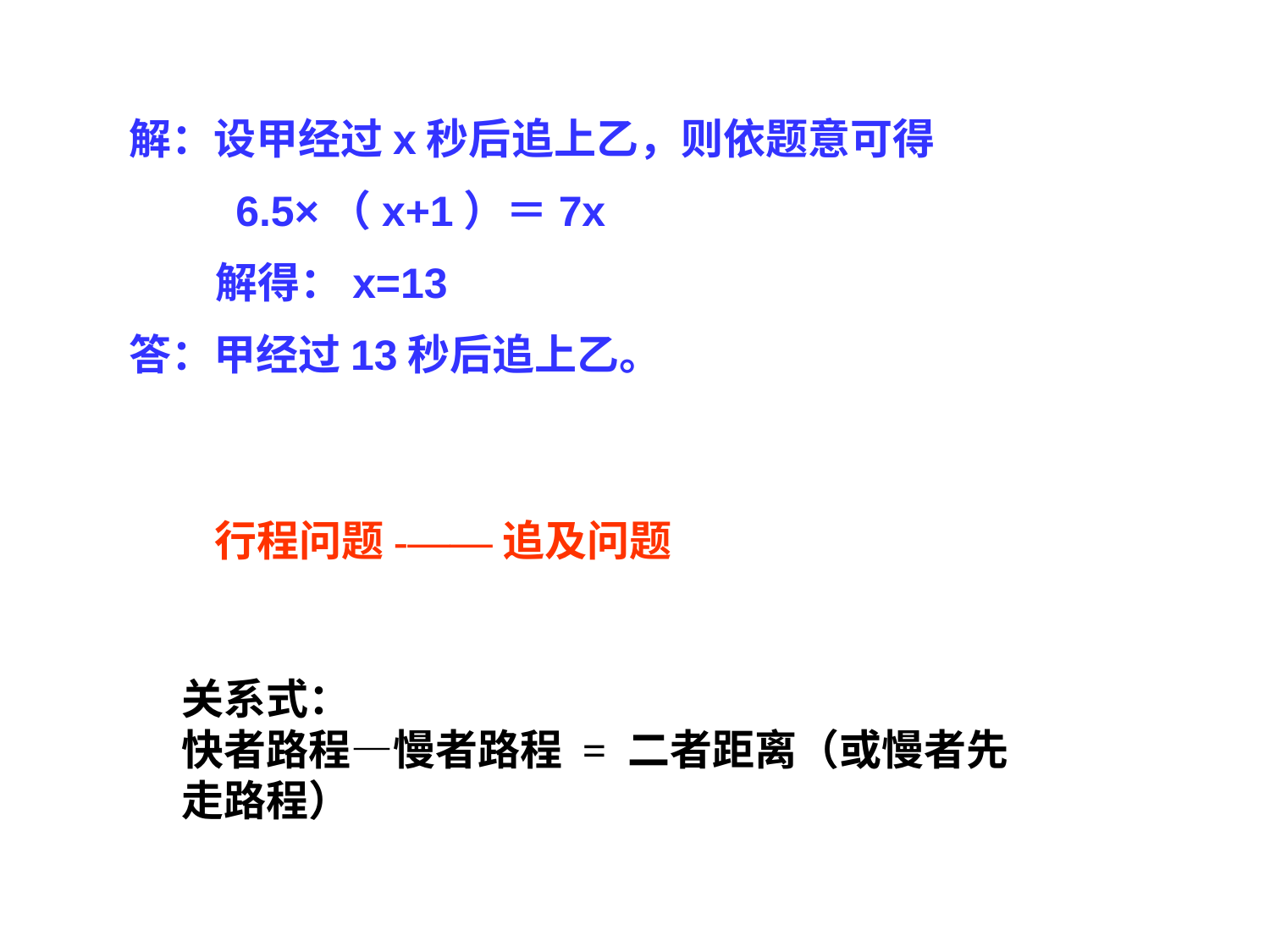

解：设甲经过x秒后追上乙，则依题意可得
         6.5×（x+1）＝7x
        解得：x=13
答：甲经过13秒后追上乙。
行程问题-——追及问题
关系式：
快者路程—慢者路程 = 二者距离（或慢者先走路程）